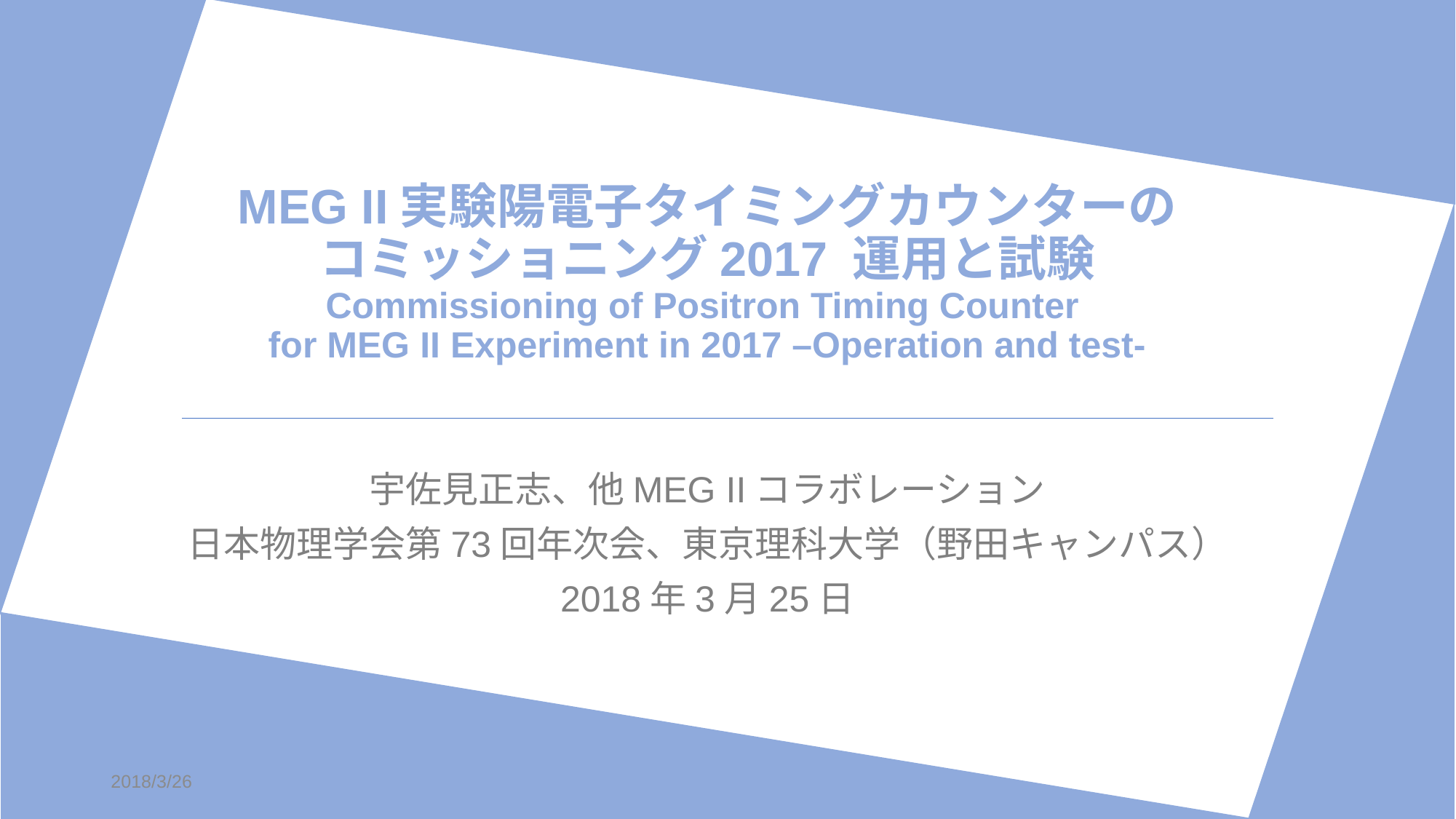

#
MEG II実験陽電子タイミングカウンターの
コミッショニング2017 運用と試験
Commissioning of Positron Timing Counter
for MEG II Experiment in 2017 –Operation and test-
宇佐見正志、他MEG IIコラボレーション
日本物理学会第73回年次会、東京理科大学（野田キャンパス）
2018年3月25日
2018/3/26
1